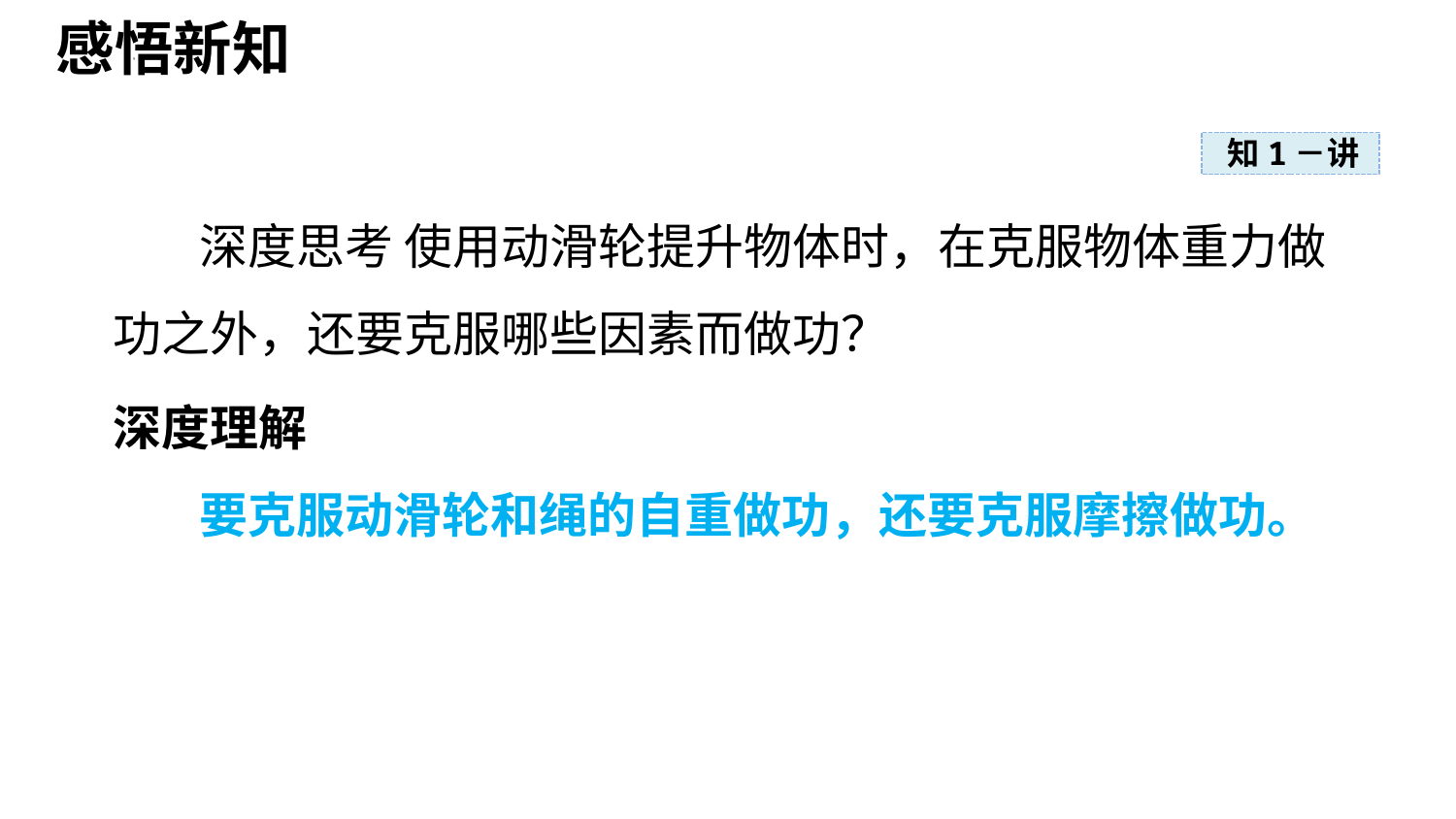

感悟新知
知1－讲

深度思考 使用动滑轮提升物体时，在克服物体重力做功之外，还要克服哪些因素而做功？
深度理解
要克服动滑轮和绳的自重做功，还要克服摩擦做功。